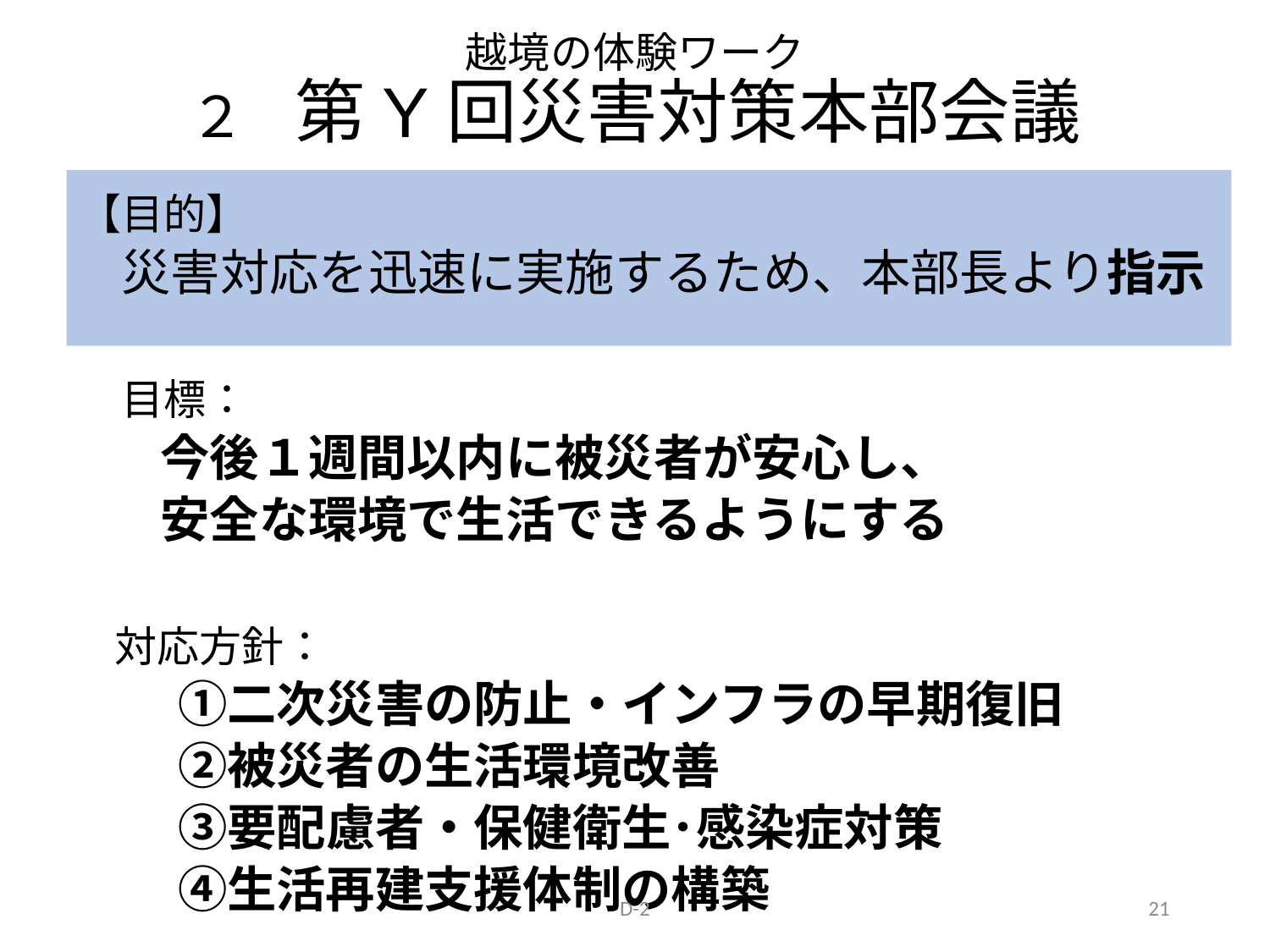

# 越境の体験ワーク ２　第Y回災害対策本部会議

【目的】
　災害対応を迅速に実施するため、本部長より指示

　目標：
　今後１週間以内に被災者が安心し、
　安全な環境で生活できるようにする

　　　　対応方針：
　　①二次災害の防止・インフラの早期復旧
　　②被災者の生活環境改善
　　③要配慮者・保健衛生･感染症対策
　　④生活再建支援体制の構築
D-2
21